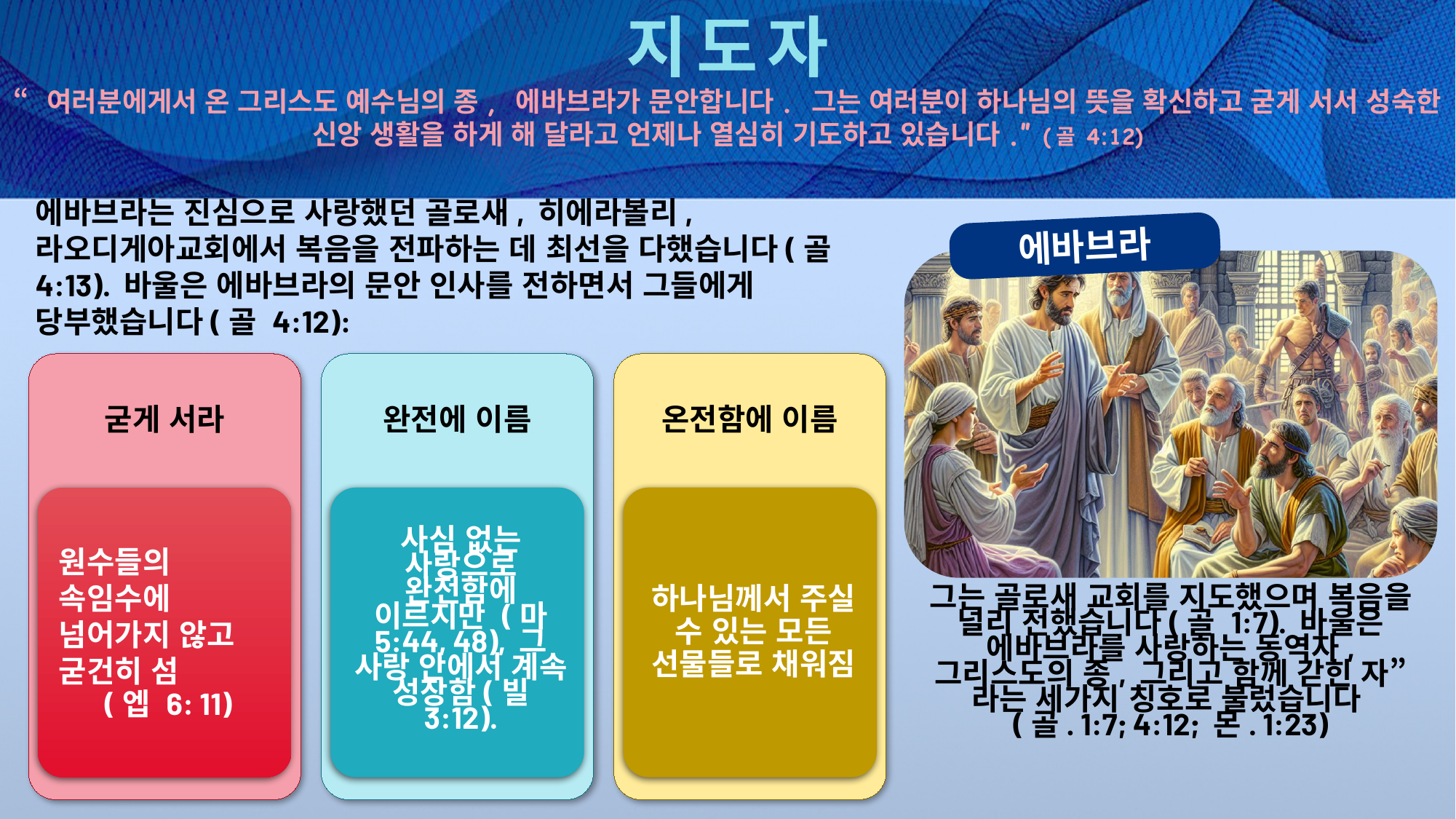

지도자
“여러분에게서 온 그리스도 예수님의 종, 에바브라가 문안합니다. 그는 여러분이 하나님의 뜻을 확신하고 굳게 서서 성숙한 신앙 생활을 하게 해 달라고 언제나 열심히 기도하고 있습니다.” (골 4:12)
에바브라는 진심으로 사랑했던 골로새, 히에라볼리, 라오디게아교회에서 복음을 전파하는 데 최선을 다했습니다(골 4:13). 바울은 에바브라의 문안 인사를 전하면서 그들에게 당부했습니다(골 4:12):
그는 골로새 교회를 지도했으며 복음을 널리 전했습니다(골 1:7). 바울은 에바브라를 사랑하는 동역자, 그리스도의 종, 그리고 함께 갇힌 자”라는 세가지 칭호로 불렀습니다
(골. 1:7; 4:12; 몬. 1:23)
에바브라
굳게 서라
원수들의 속임수에 넘어가지 않고 굳건히 섬
(엡 6: 11)
완전에 이름
사심 없는 사랑으로 완전함에 이르지만 (마 5:44, 48), 그 사랑 안에서 계속 성장함(빌 3:12).
온전함에 이름
하나님께서 주실 수 있는 모든 선물들로 채워짐